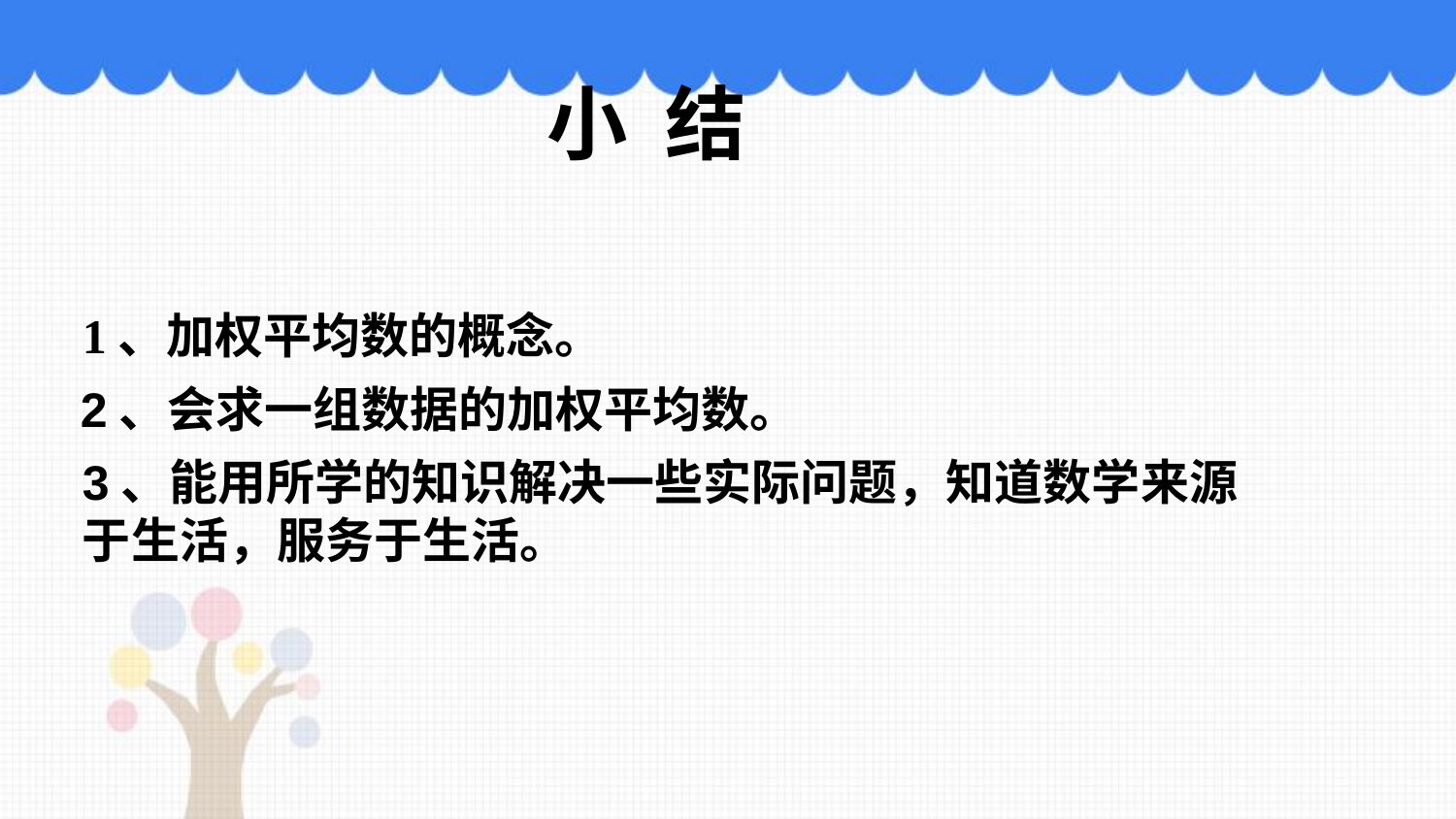

小  结
1、加权平均数的概念。
2、会求一组数据的加权平均数。
3、能用所学的知识解决一些实际问题，知道数学来源于生活，服务于生活。